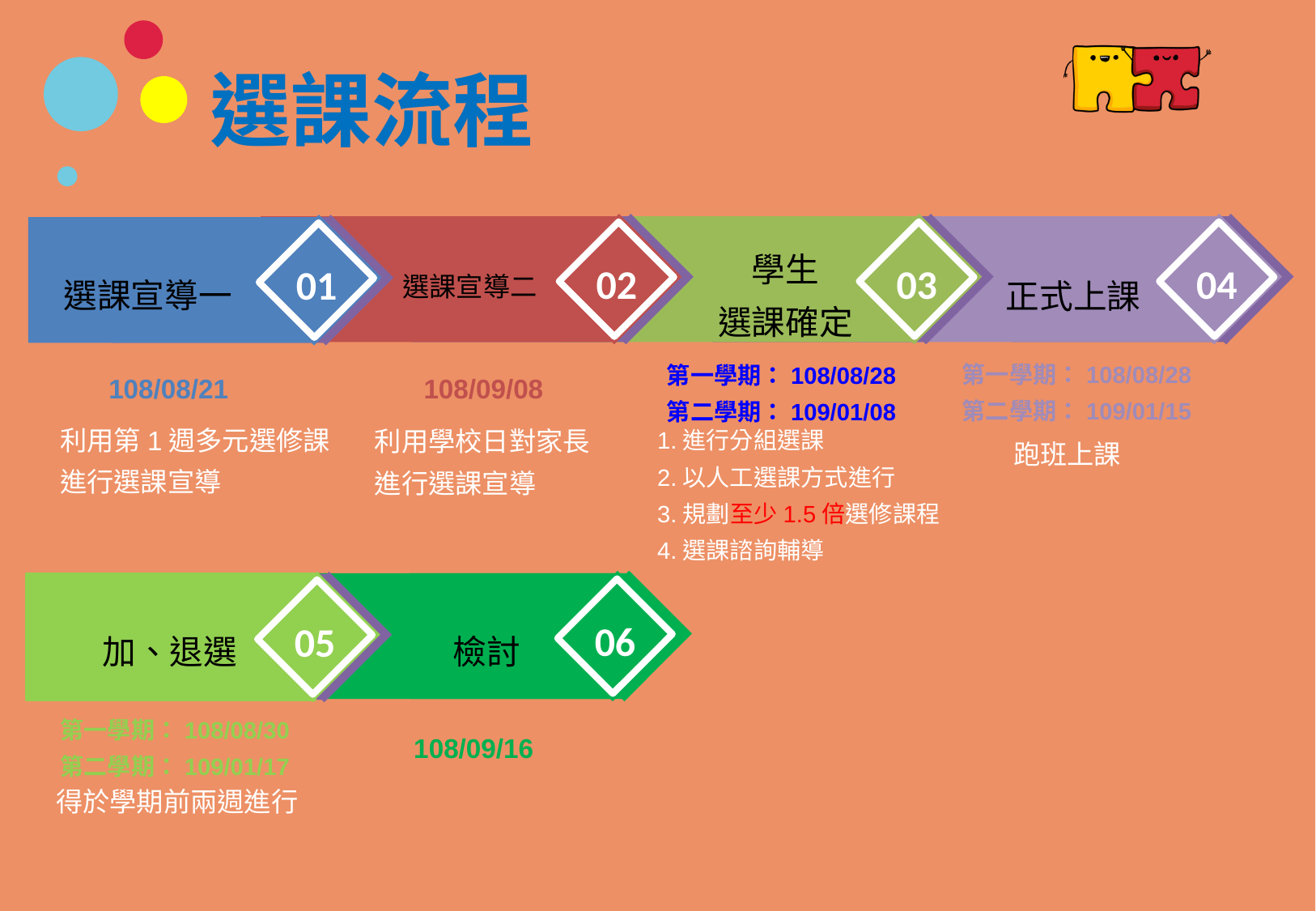

# 選課流程

02
選課宣導二
108/09/08
利用學校日對家長
進行選課宣導

03
學生
選課確定
第一學期：108/08/28
第二學期：109/01/08
1.進行分組選課
2.以人工選課方式進行
3.規劃至少1.5倍選修課程
4.選課諮詢輔導

04
正式上課
第一學期：108/08/28
第二學期：109/01/15
跑班上課

01
選課宣導一
108/08/21
利用第1週多元選修課
進行選課宣導

06
檢討
108/09/16

05
加、退選
第一學期：108/08/30
第二學期：109/01/17
得於學期前兩週進行